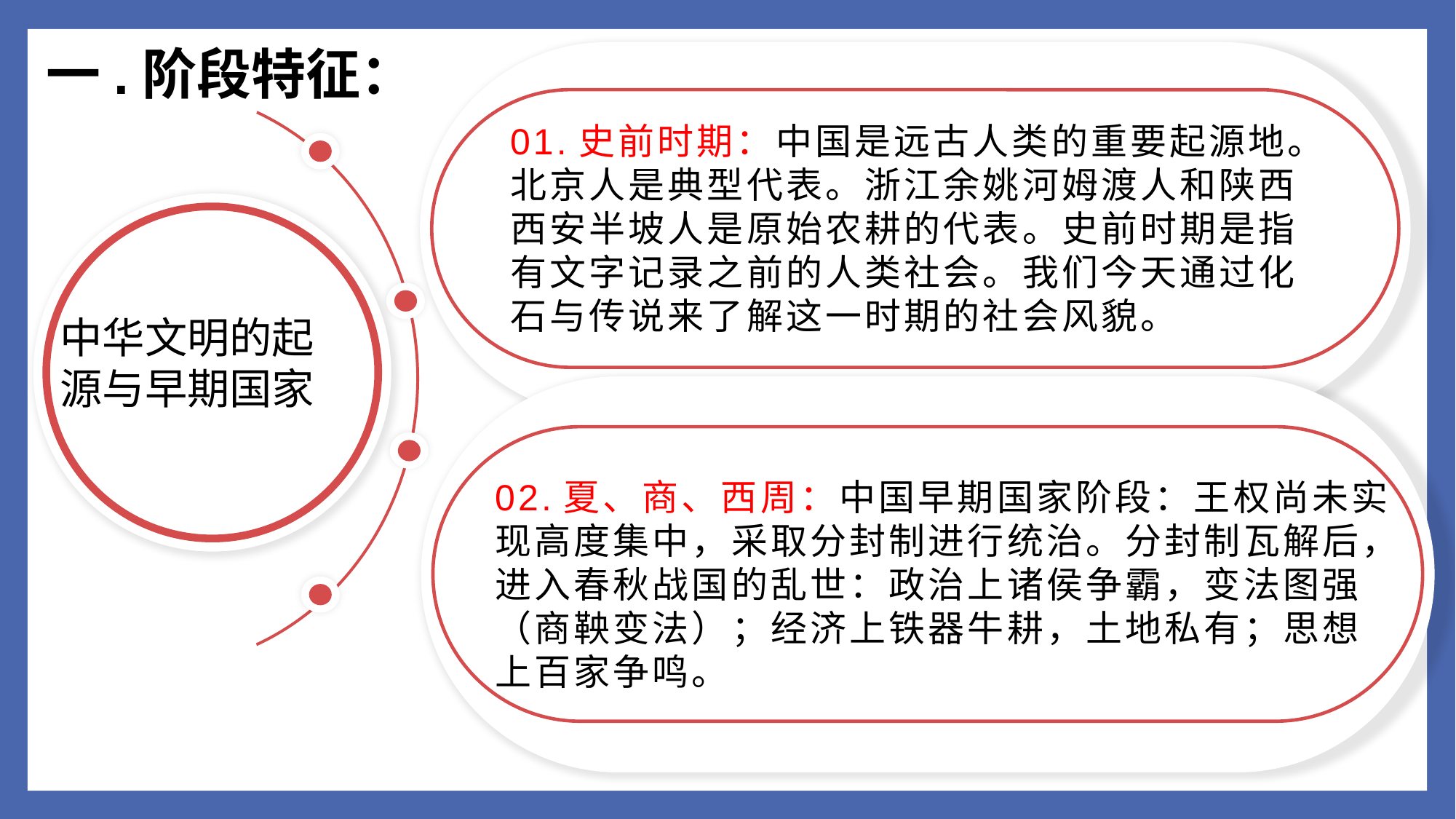

一.阶段特征：

01.史前时期：中国是远古人类的重要起源地。北京人是典型代表。浙江余姚河姆渡人和陕西西安半坡人是原始农耕的代表。史前时期是指有文字记录之前的人类社会。我们今天通过化石与传说来了解这一时期的社会风貌。

中华文明的起
源与早期国家

02.夏、商、西周：中国早期国家阶段：王权尚未实现高度集中，采取分封制进行统治。分封制瓦解后，进入春秋战国的乱世：政治上诸侯争霸，变法图强（商鞅变法）；经济上铁器牛耕，土地私有；思想上百家争鸣。